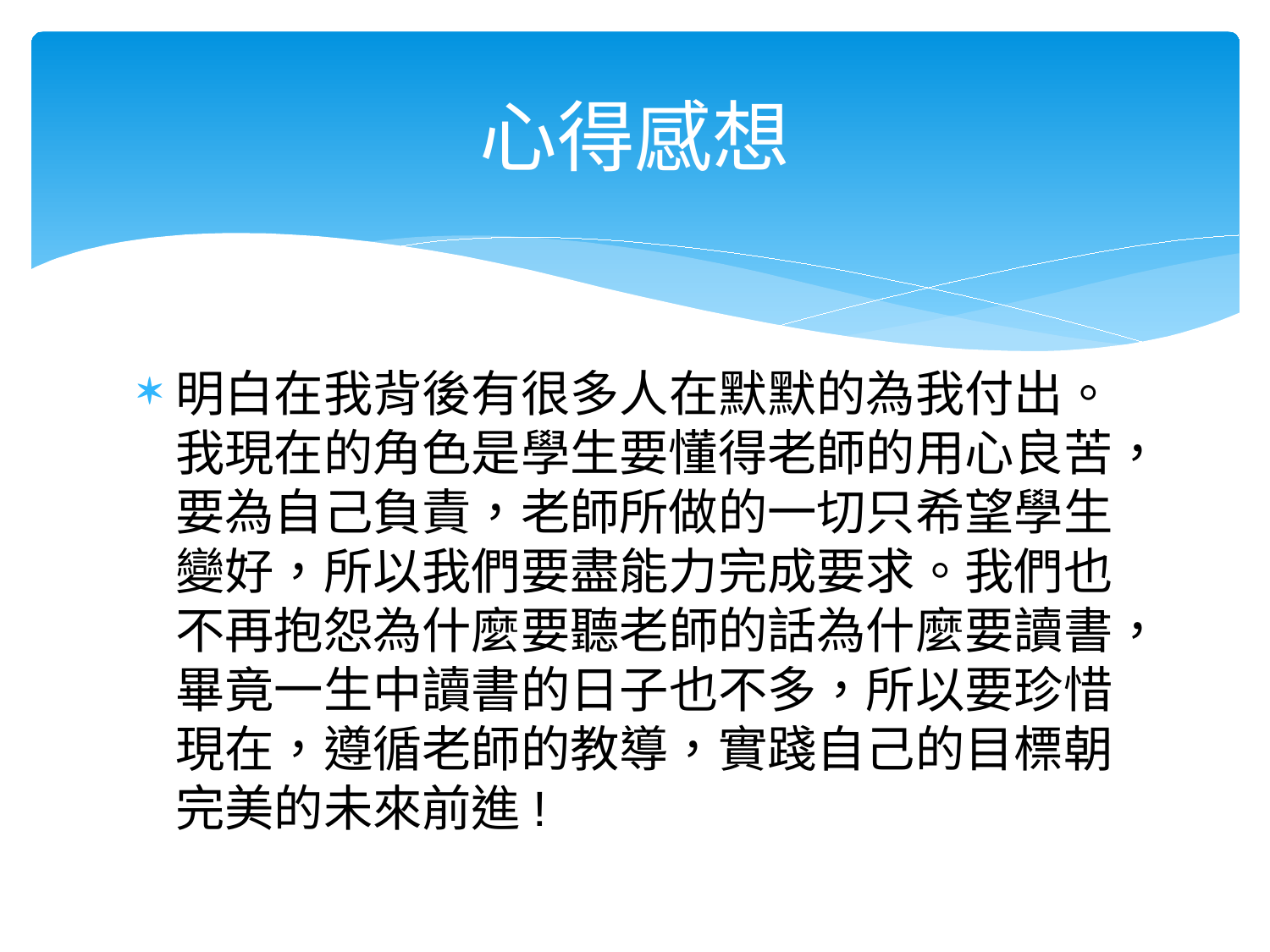

# 心得感想
明白在我背後有很多人在默默的為我付出。我現在的角色是學生要懂得老師的用心良苦，要為自己負責，老師所做的一切只希望學生變好，所以我們要盡能力完成要求。我們也不再抱怨為什麼要聽老師的話為什麼要讀書，畢竟一生中讀書的日子也不多，所以要珍惜現在，遵循老師的教導，實踐自己的目標朝完美的未來前進!